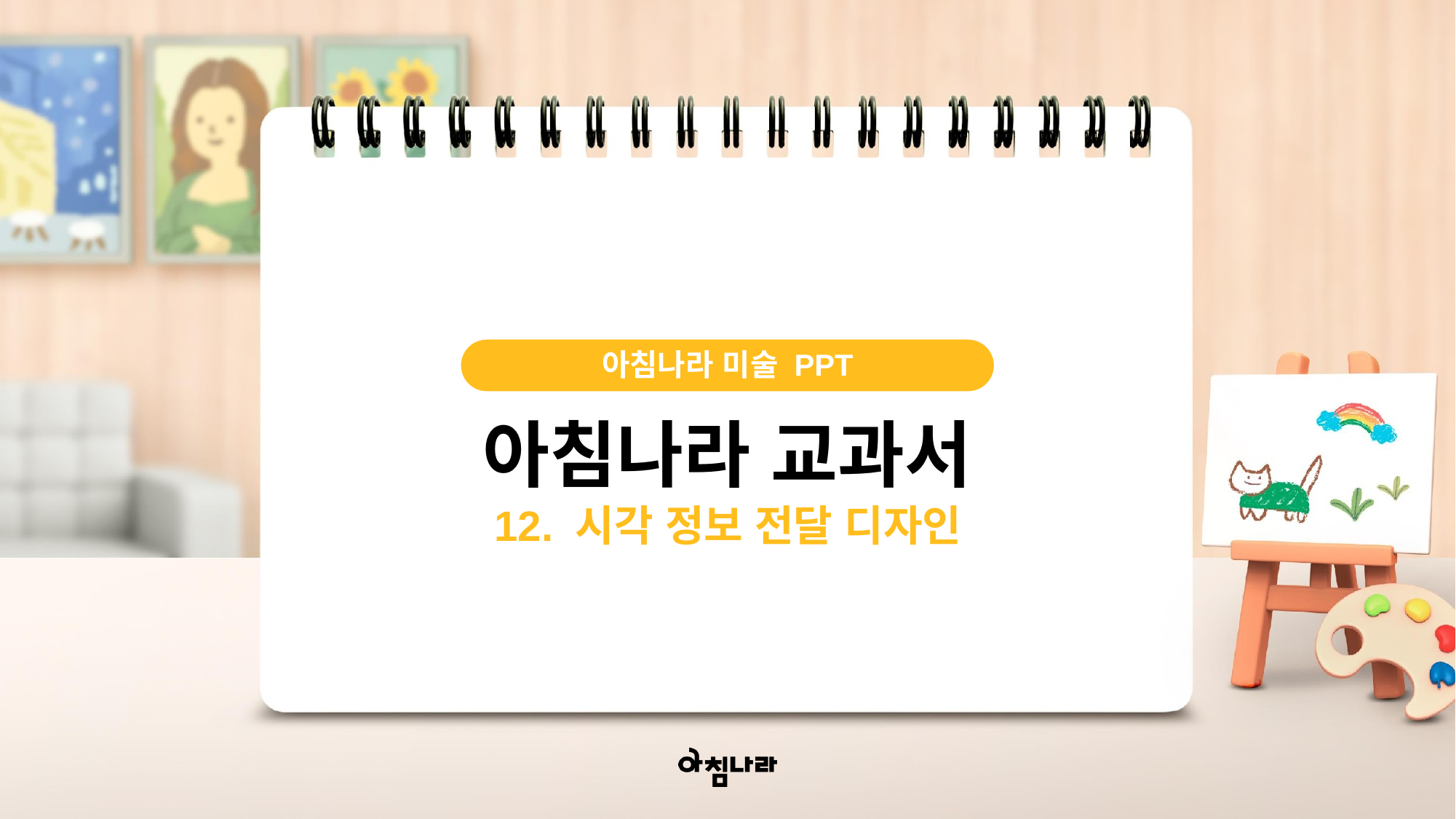

아침나라 미술 PPT
아침나라 교과서

12. 시각 정보 전달 디자인